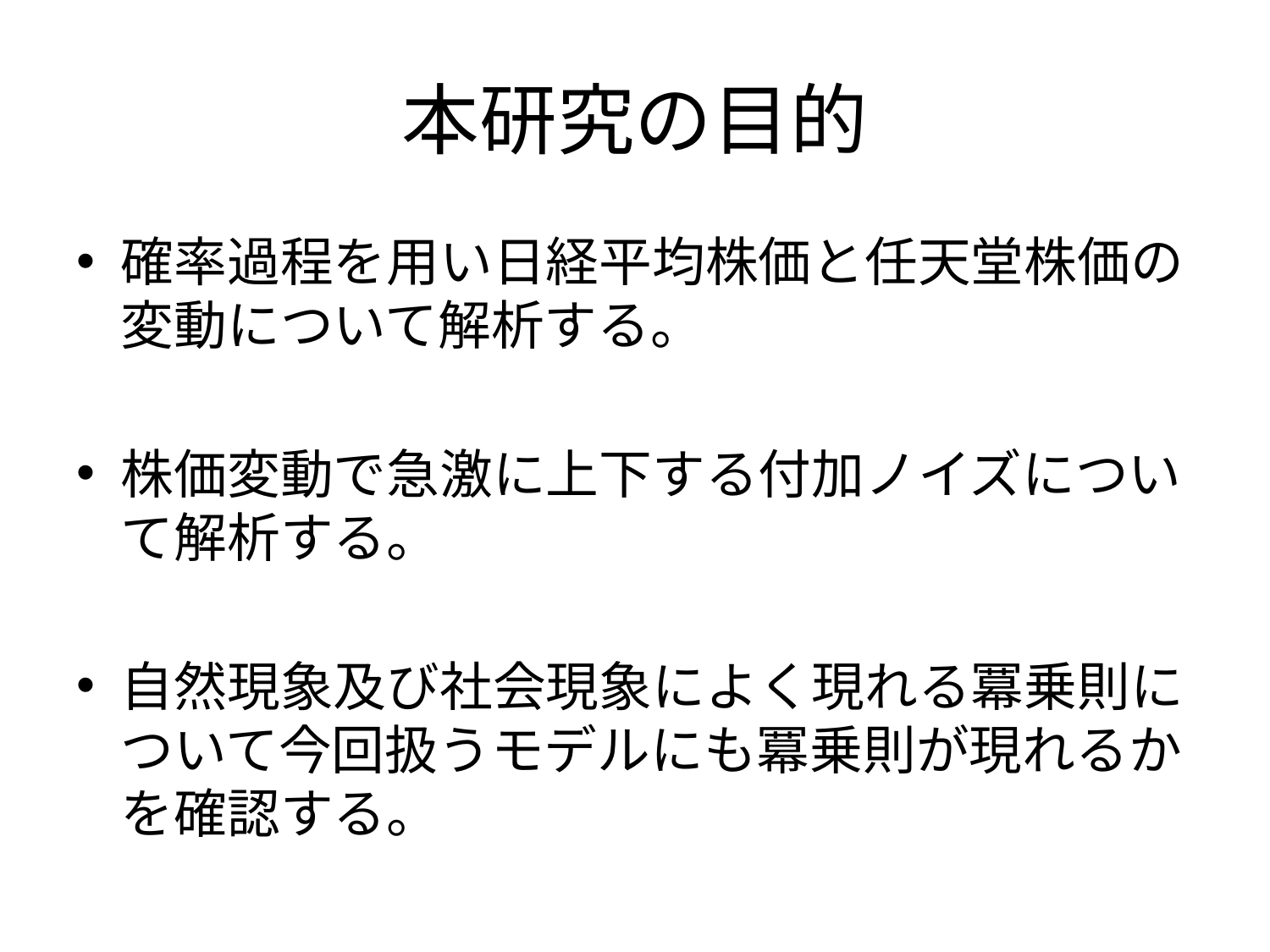

# 本研究の目的
確率過程を用い日経平均株価と任天堂株価の変動について解析する。

株価変動で急激に上下する付加ノイズについて解析する。

自然現象及び社会現象によく現れる冪乗則について今回扱うモデルにも冪乗則が現れるかを確認する。